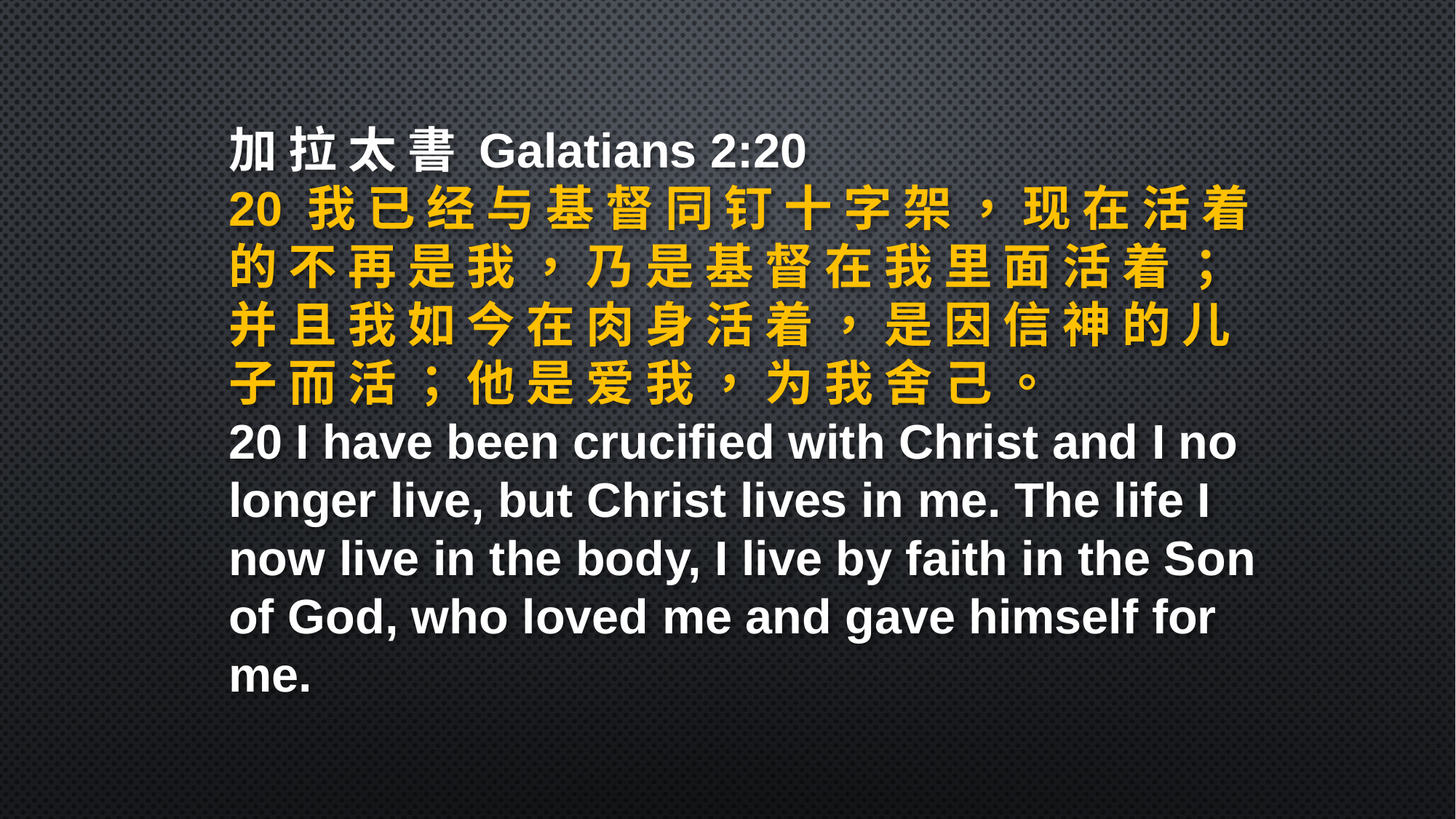

加 拉 太 書 Galatians 2:20
20 我 已 经 与 基 督 同 钉 十 字 架 ， 现 在 活 着 的 不 再 是 我 ， 乃 是 基 督 在 我 里 面 活 着 ； 并 且 我 如 今 在 肉 身 活 着 ， 是 因 信 神 的 儿 子 而 活 ； 他 是 爱 我 ， 为 我 舍 己 。
20 I have been crucified with Christ and I no longer live, but Christ lives in me. The life I now live in the body, I live by faith in the Son of God, who loved me and gave himself for me.